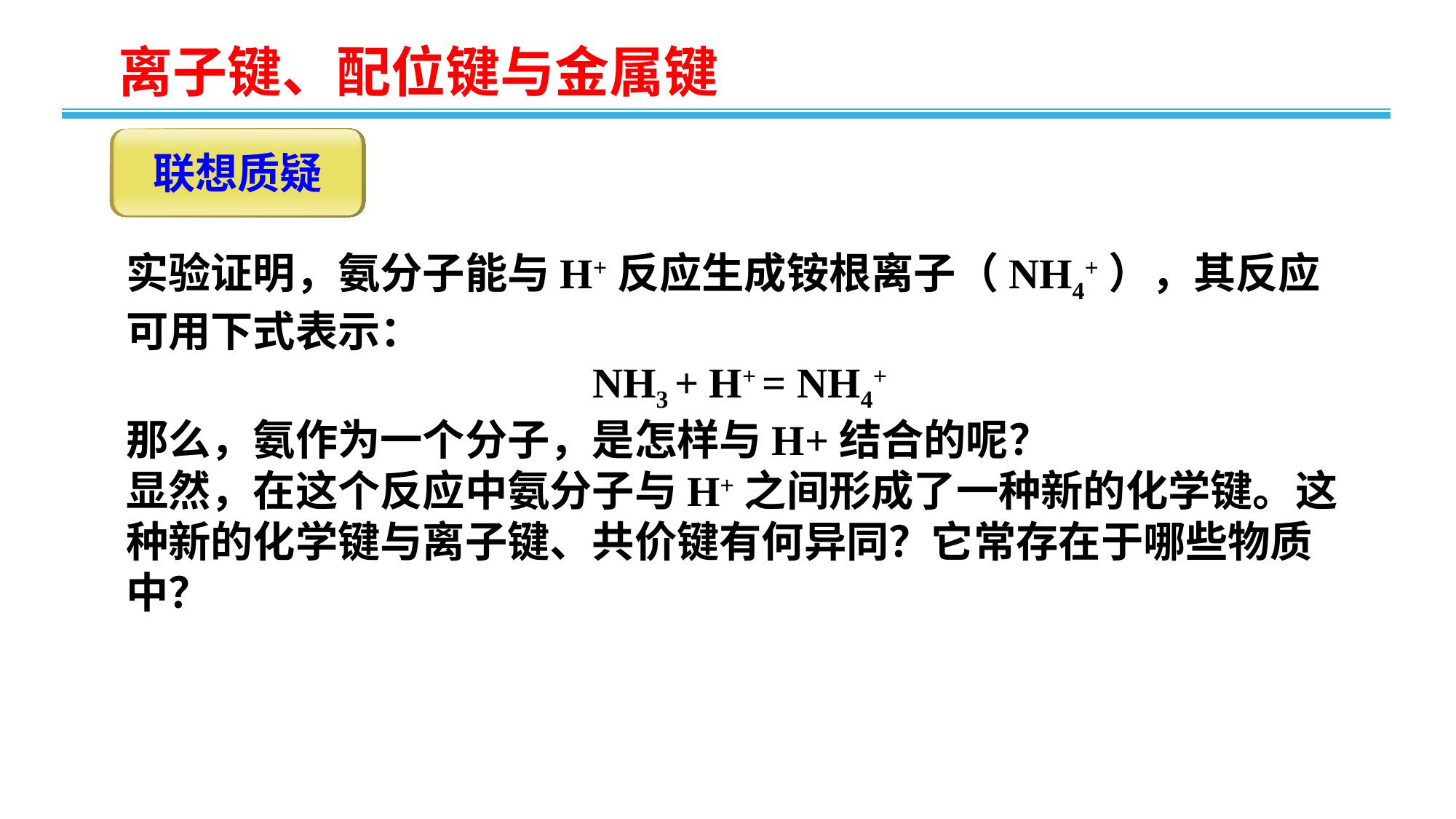

联想质疑

实验证明，氨分子能与H+反应生成铵根离子（NH4+），其反应可用下式表示：
NH3 + H+ = NH4+
那么，氨作为一个分子，是怎样与H+结合的呢？
显然，在这个反应中氨分子与H+之间形成了一种新的化学键。这种新的化学键与离子键、共价键有何异同？它常存在于哪些物质中？